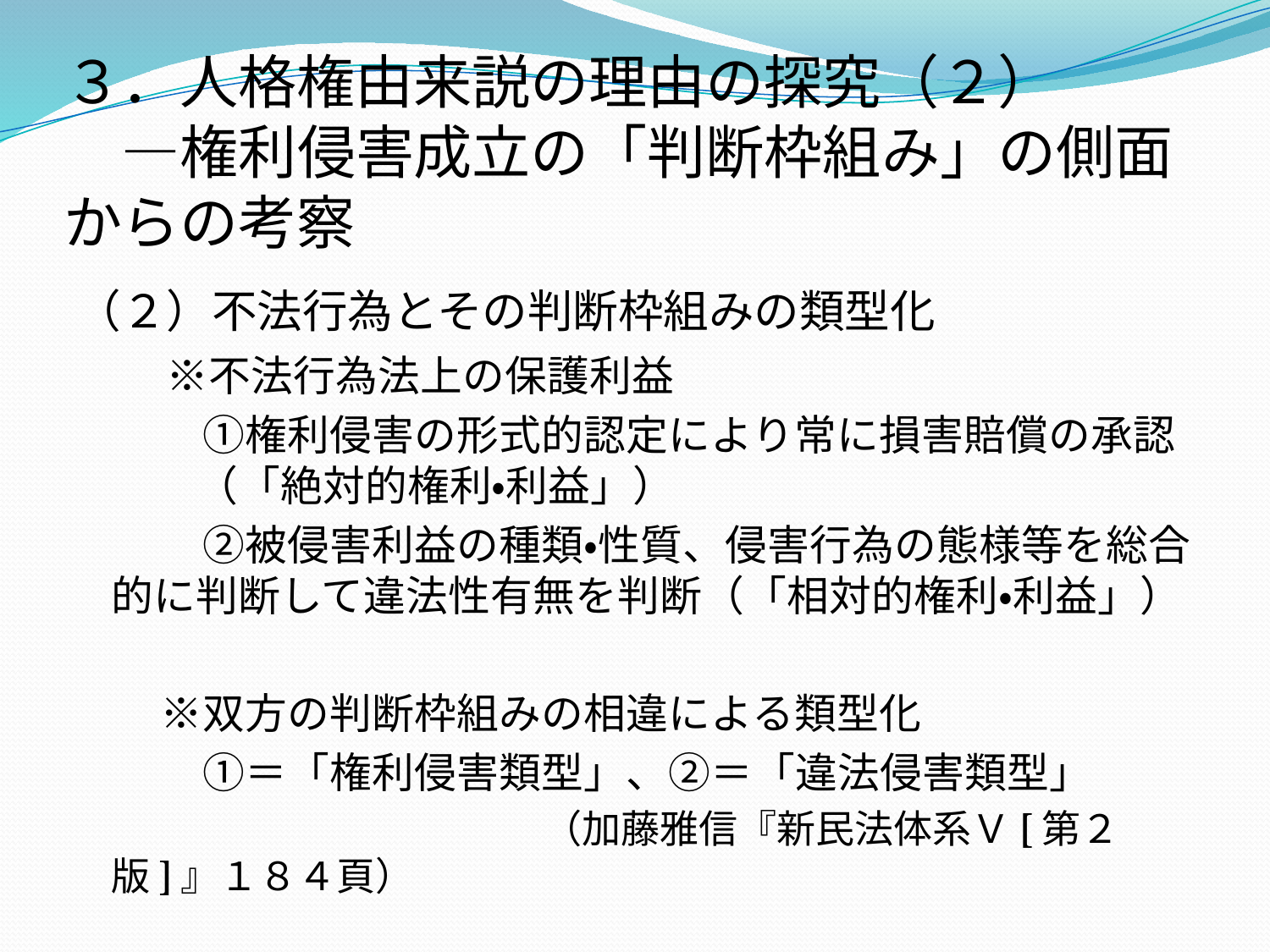

# ３．人格権由来説の理由の探究（２） 　―権利侵害成立の「判断枠組み」の側面からの考察
（２）不法行為とその判断枠組みの類型化
　　※不法行為法上の保護利益
　　　①権利侵害の形式的認定により常に損害賠償の承認　　（「絶対的権利・利益」）
　　　②被侵害利益の種類・性質、侵害行為の態様等を総合的に判断して違法性有無を判断（「相対的権利・利益」）

　　※双方の判断枠組みの相違による類型化
　　　①＝「権利侵害類型」、②＝「違法侵害類型」
　　　　　　　　　　　　（加藤雅信『新民法体系Ｖ[第２版]』１８４頁）